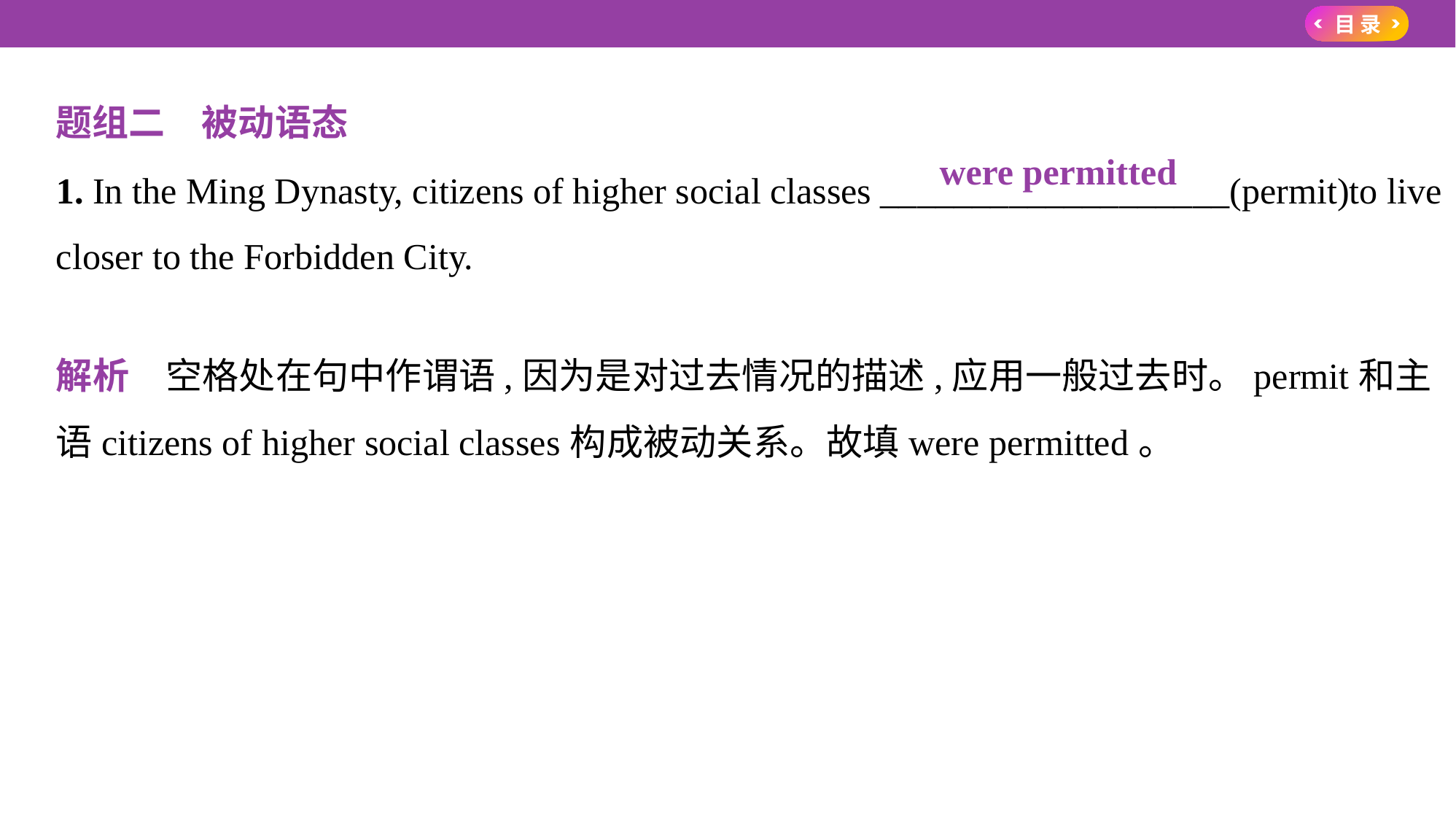

题组二　被动语态
1. In the Ming Dynasty, citizens of higher social classes ___________________(permit)to live
closer to the Forbidden City.

解析　空格处在句中作谓语,因为是对过去情况的描述,应用一般过去时。permit和主
语citizens of higher social classes构成被动关系。故填were permitted。
　were permitted